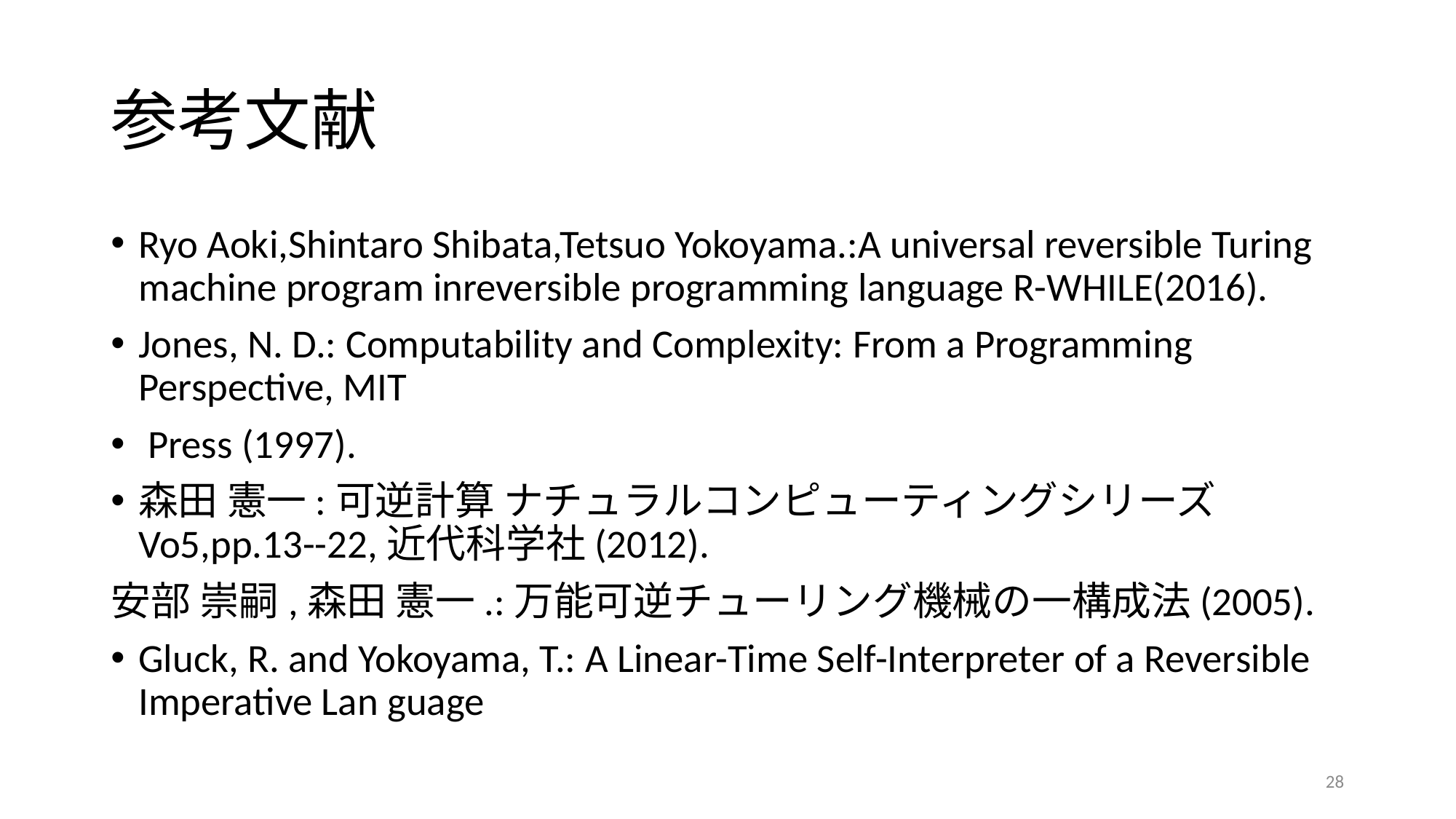

# 参考文献
Ryo Aoki,Shintaro Shibata,Tetsuo Yokoyama.:A universal reversible Turing machine program inreversible programming language R-WHILE(2016).
Jones, N. D.: Computability and Complexity: From a Programming Perspective, MIT
 Press (1997).
森田 憲一:可逆計算 ナチュラルコンピューティングシリーズVo5,pp.13--22,近代科学社(2012).
安部 崇嗣,森田 憲一.:万能可逆チューリング機械の一構成法(2005).
Gluck, R. and Yokoyama, T.: A Linear-Time Self-Interpreter of a Reversible Imperative Lan guage
28